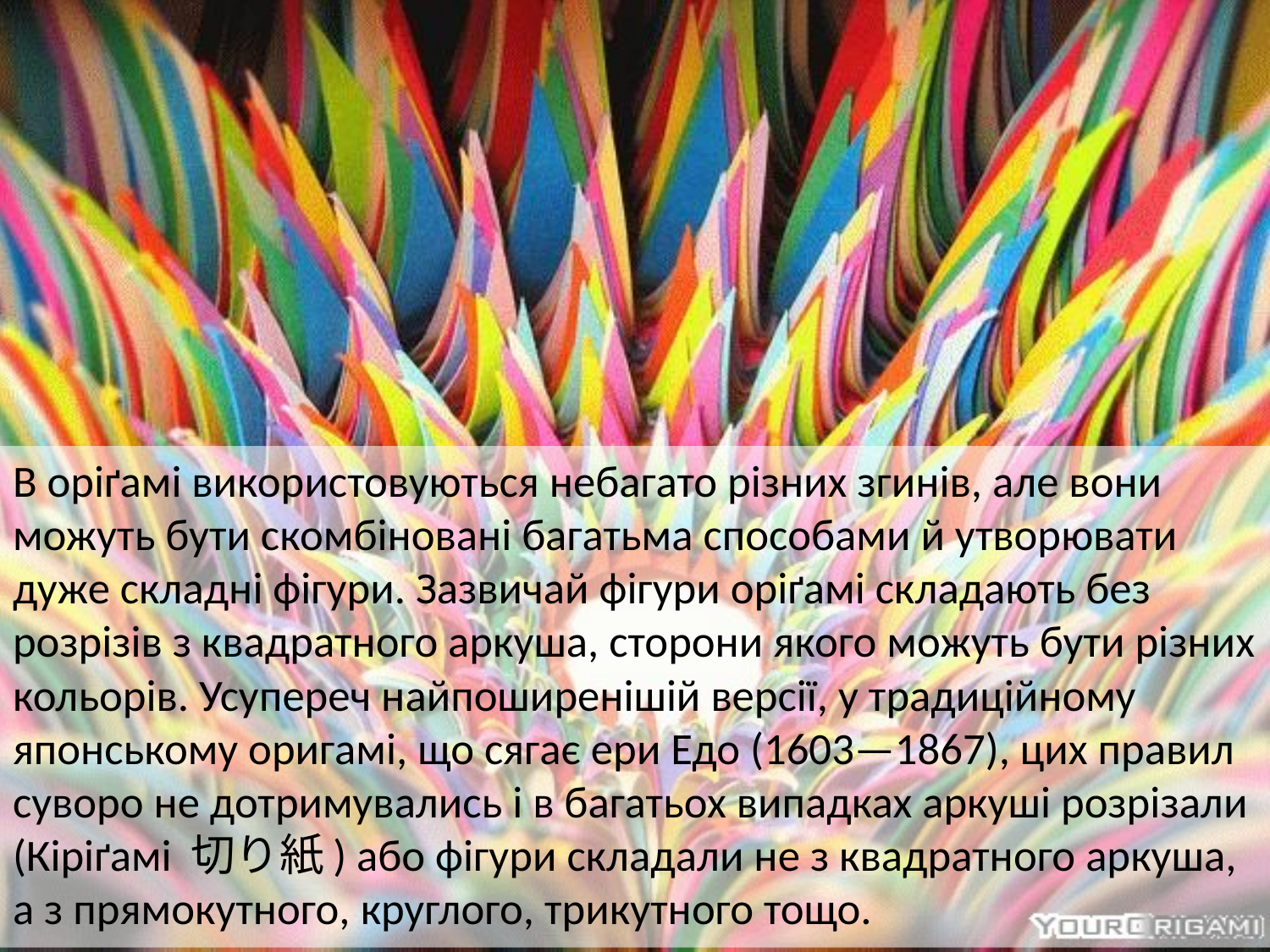

В оріґамі використовуються небагато різних згинів, але вони можуть бути скомбіновані багатьма способами й утворювати дуже складні фігури. Зазвичай фігури оріґамі складають без розрізів з квадратного аркуша, сторони якого можуть бути різних кольорів. Усупереч найпоширенішій версії, у традиційному японському оригамі, що сягає ери Едо (1603—1867), цих правил суворо не дотримувались і в багатьох випадках аркуші розрізали (Кіріґамі 切り紙) або фігури складали не з квадратного аркуша, а з прямокутного, круглого, трикутного тощо.